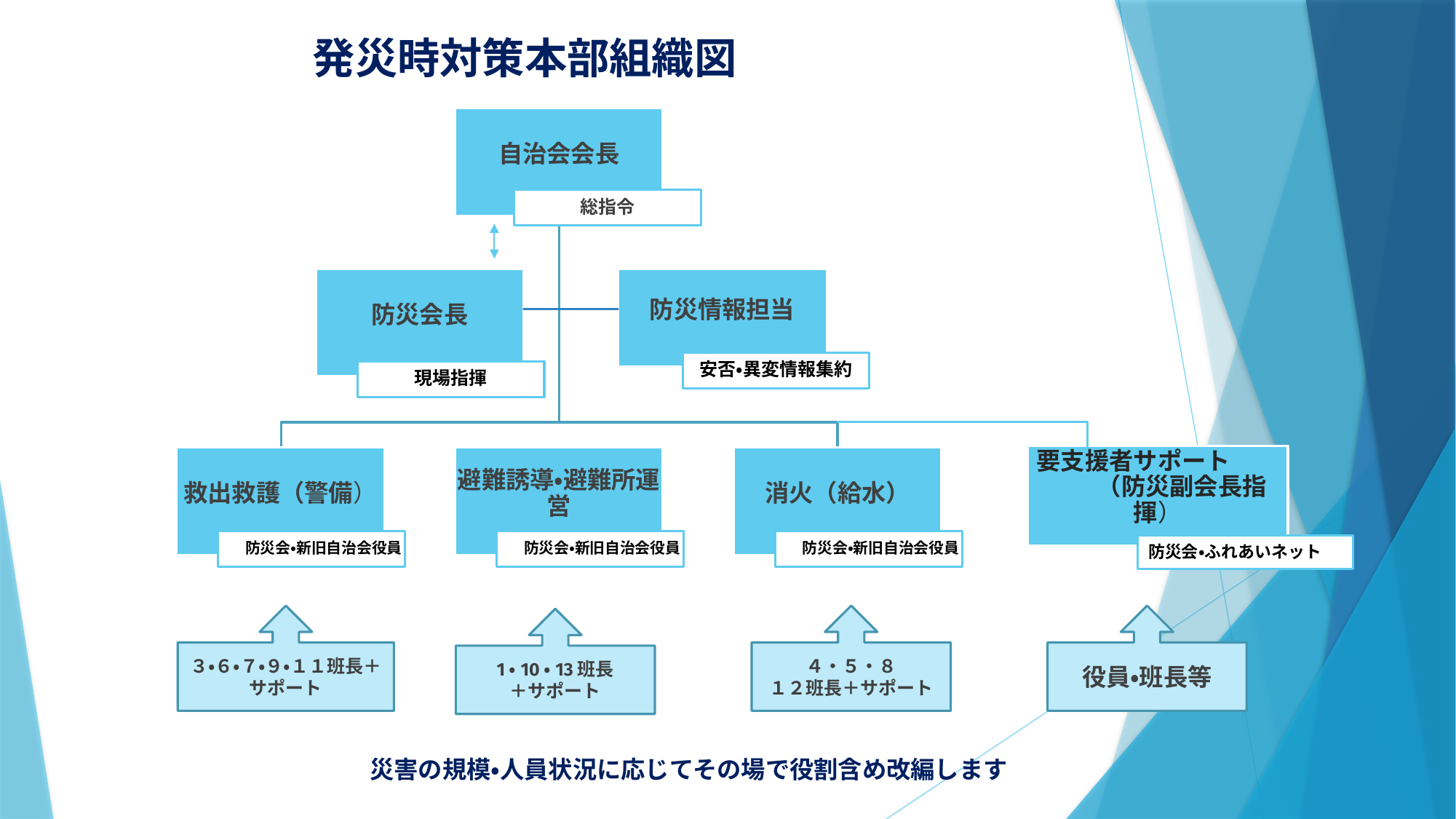

# 発災時対策本部組織図
自治会会長
総指令

防災会長
防災情報担当
安否・異変情報集約
現場指揮

要支援者サポート　　　　（防災副会長指揮）
救出救護（警備）
避難誘導・避難所運営
消火（給水）
防災会・新旧自治会役員
防災会・新旧自治会役員
防災会・新旧自治会役員
防災会・ふれあいネット
３・６・７・９・１１班長＋サポート
役員・班長等
４・５・８
１２班長＋サポート
1・10・13班長
＋サポート
災害の規模・人員状況に応じてその場で役割含め改編します